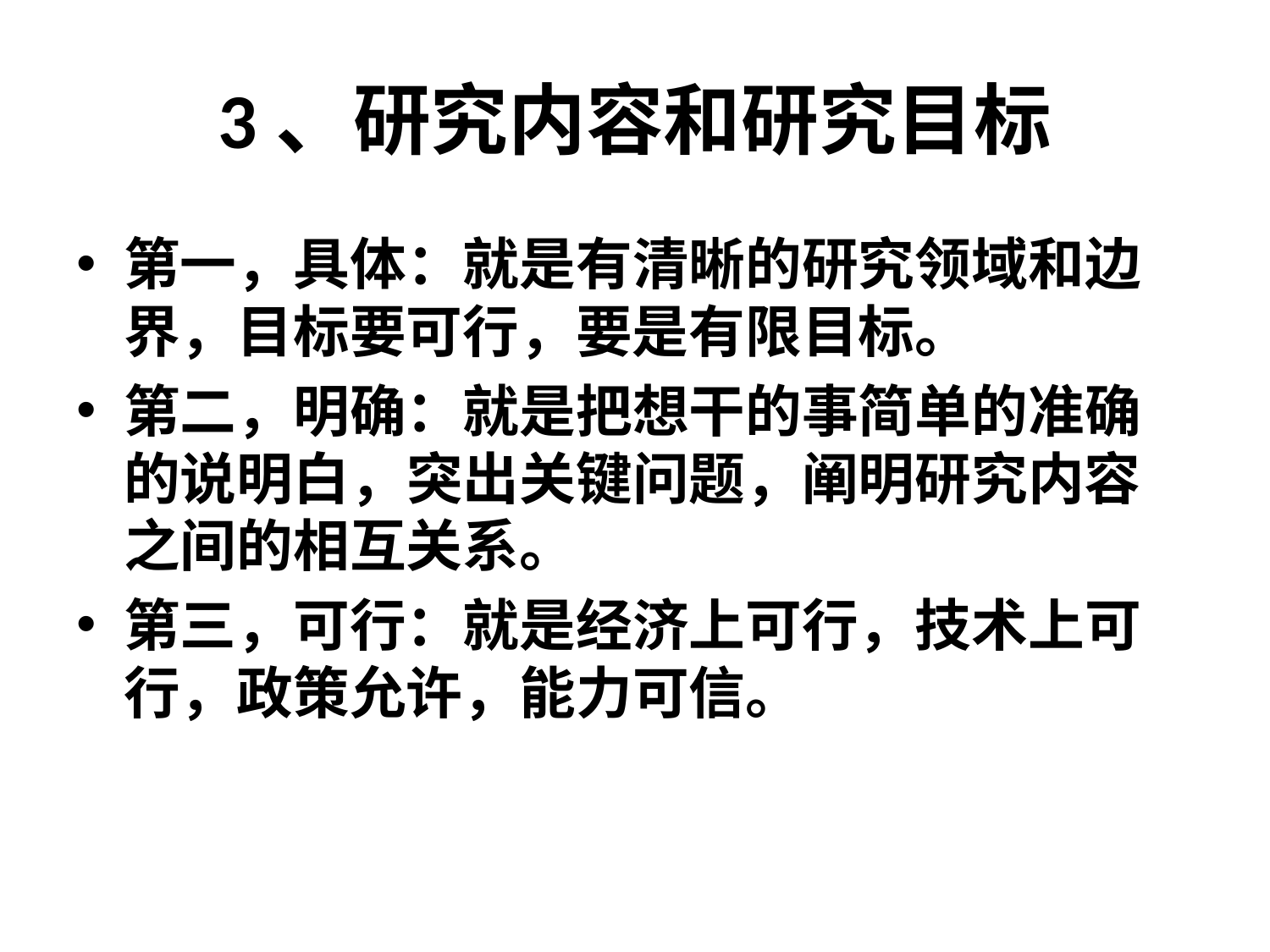

# 3、研究内容和研究目标
第一，具体：就是有清晰的研究领域和边界，目标要可行，要是有限目标。
第二，明确：就是把想干的事简单的准确的说明白，突出关键问题，阐明研究内容之间的相互关系。
第三，可行：就是经济上可行，技术上可行，政策允许，能力可信。